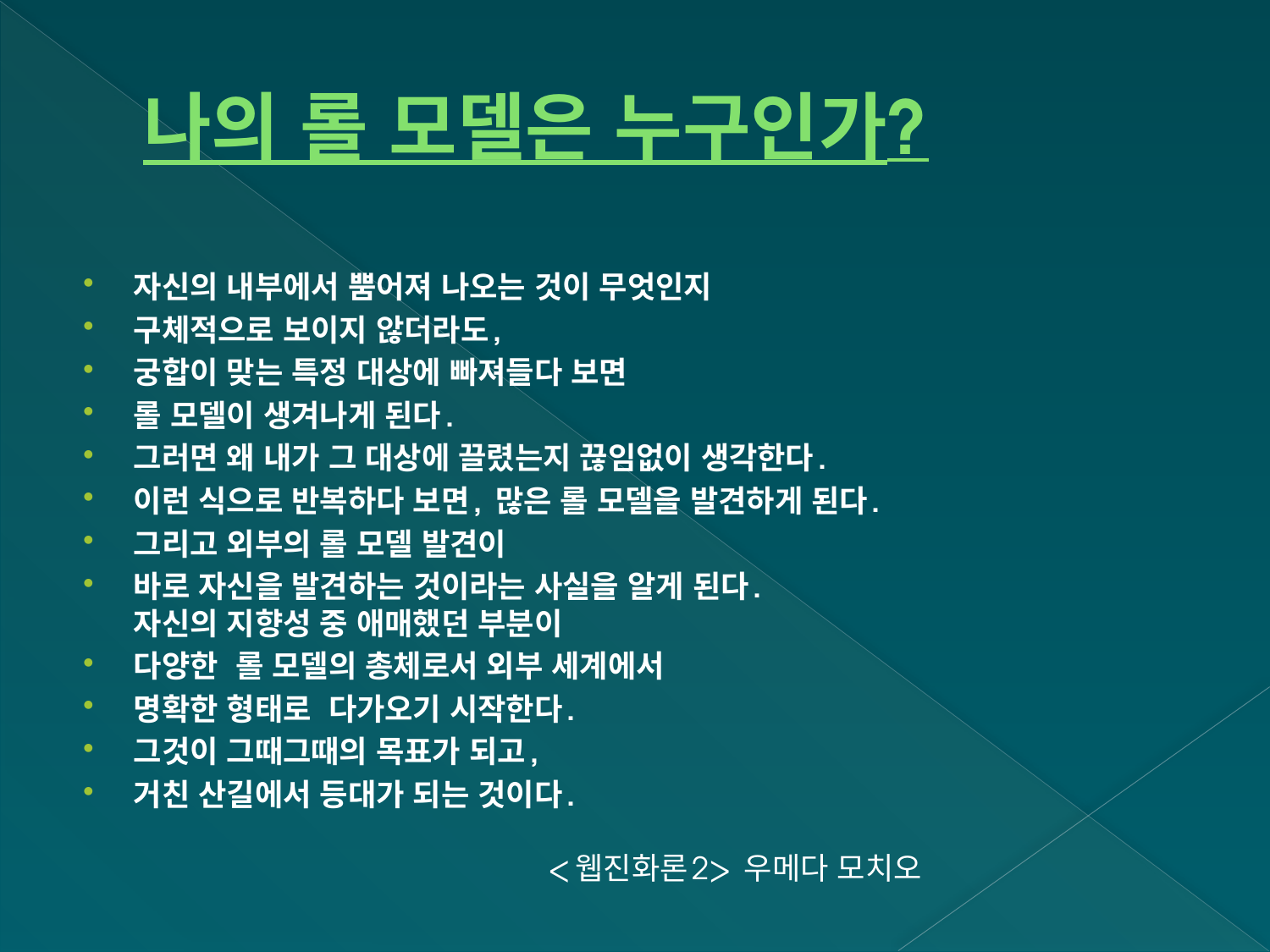

# 나의 롤 모델은 누구인가?
자신의 내부에서 뿜어져 나오는 것이 무엇인지
구체적으로 보이지 않더라도,
궁합이 맞는 특정 대상에 빠져들다 보면
롤 모델이 생겨나게 된다.
그러면 왜 내가 그 대상에 끌렸는지 끊임없이 생각한다.
이런 식으로 반복하다 보면, 많은 롤 모델을 발견하게 된다.
그리고 외부의 롤 모델 발견이
바로 자신을 발견하는 것이라는 사실을 알게 된다.
자신의 지향성 중 애매했던 부분이
다양한  롤 모델의 총체로서 외부 세계에서
명확한 형태로  다가오기 시작한다.
그것이 그때그때의 목표가 되고,
거친 산길에서 등대가 되는 것이다. 
                                                 <웹진화론2> 우메다 모치오